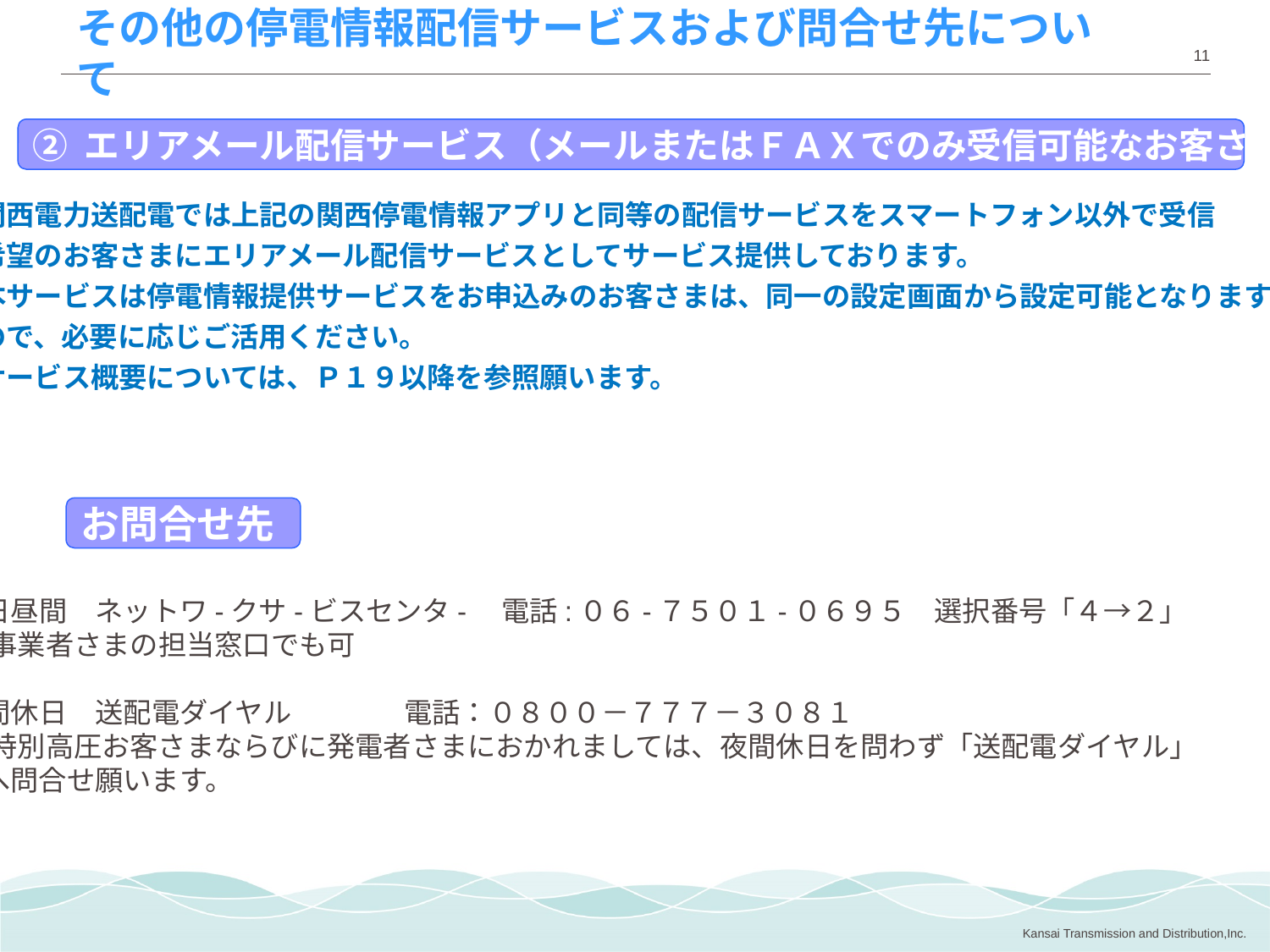

その他の停電情報配信サービスおよび問合せ先について
② エリアメール配信サービス（メールまたはＦＡＸでのみ受信可能なお客さま向け）
関西電力送配電では上記の関西停電情報アプリと同等の配信サービスをスマートフォン以外で受信
希望のお客さまにエリアメール配信サービスとしてサービス提供しております。
本サービスは停電情報提供サービスをお申込みのお客さまは、同一の設定画面から設定可能となります
ので、必要に応じご活用ください。
サービス概要については、Ｐ１９以降を参照願います。
お問合せ先
平日昼間　ネットワ-クサ-ビスセンタ-　電話:０６-７５０１-０６９５　選択番号「４→２」
※事業者さまの担当窓口でも可

夜間休日　送配電ダイヤル　　　　電話：０８００－７７７－３０８１
※特別高圧お客さまならびに発電者さまにおかれましては、夜間休日を問わず「送配電ダイヤル」
　へ問合せ願います。